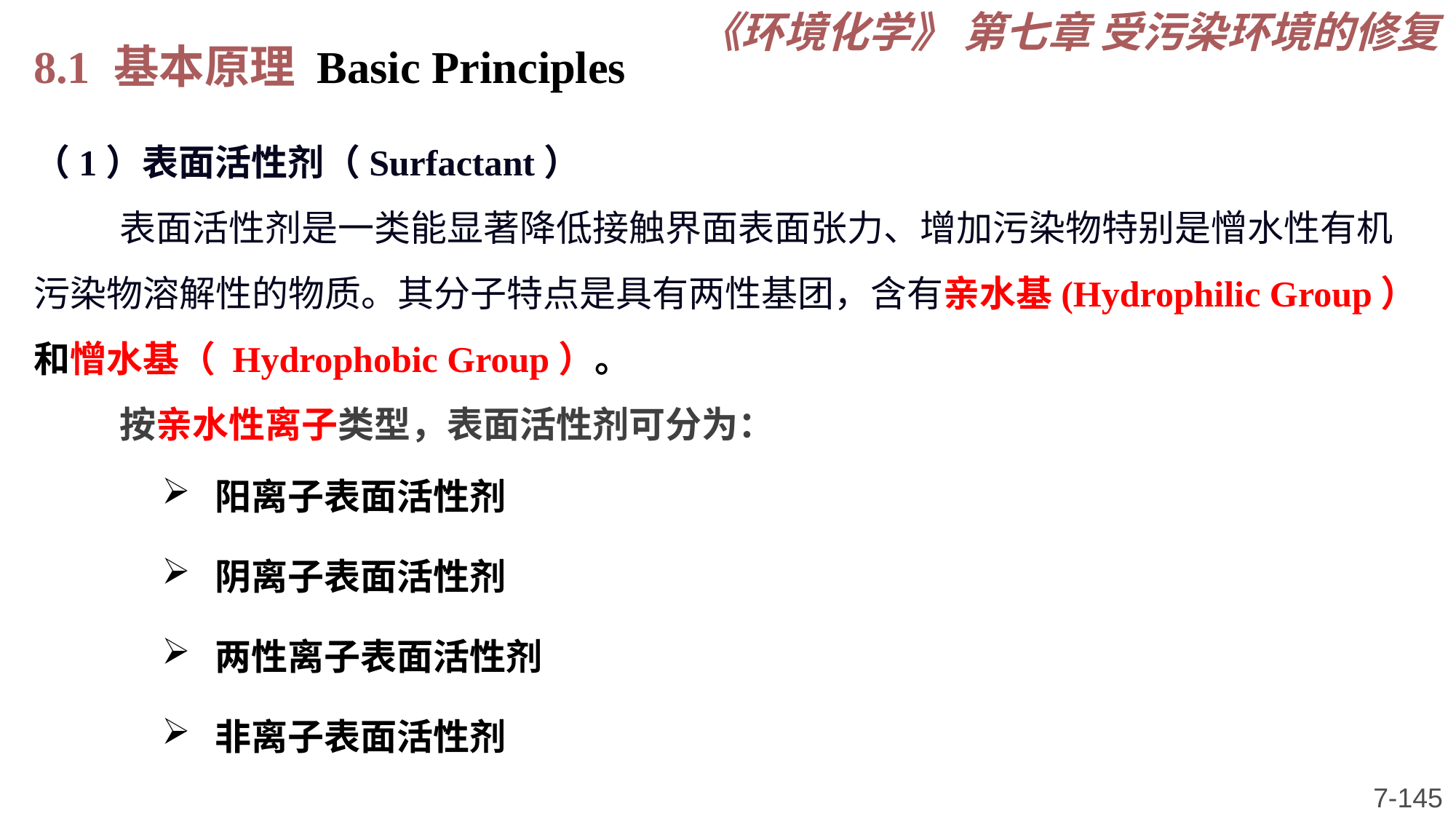

《环境化学》 第七章 受污染环境的修复
8.1 基本原理 Basic Principles

（1）表面活性剂（Surfactant）
表面活性剂是一类能显著降低接触界面表面张力、增加污染物特别是憎水性有机污染物溶解性的物质。其分子特点是具有两性基团，含有亲水基(Hydrophilic Group）和憎水基（ Hydrophobic Group）。
按亲水性离子类型，表面活性剂可分为：
阳离子表面活性剂
阴离子表面活性剂
两性离子表面活性剂
非离子表面活性剂

7-145